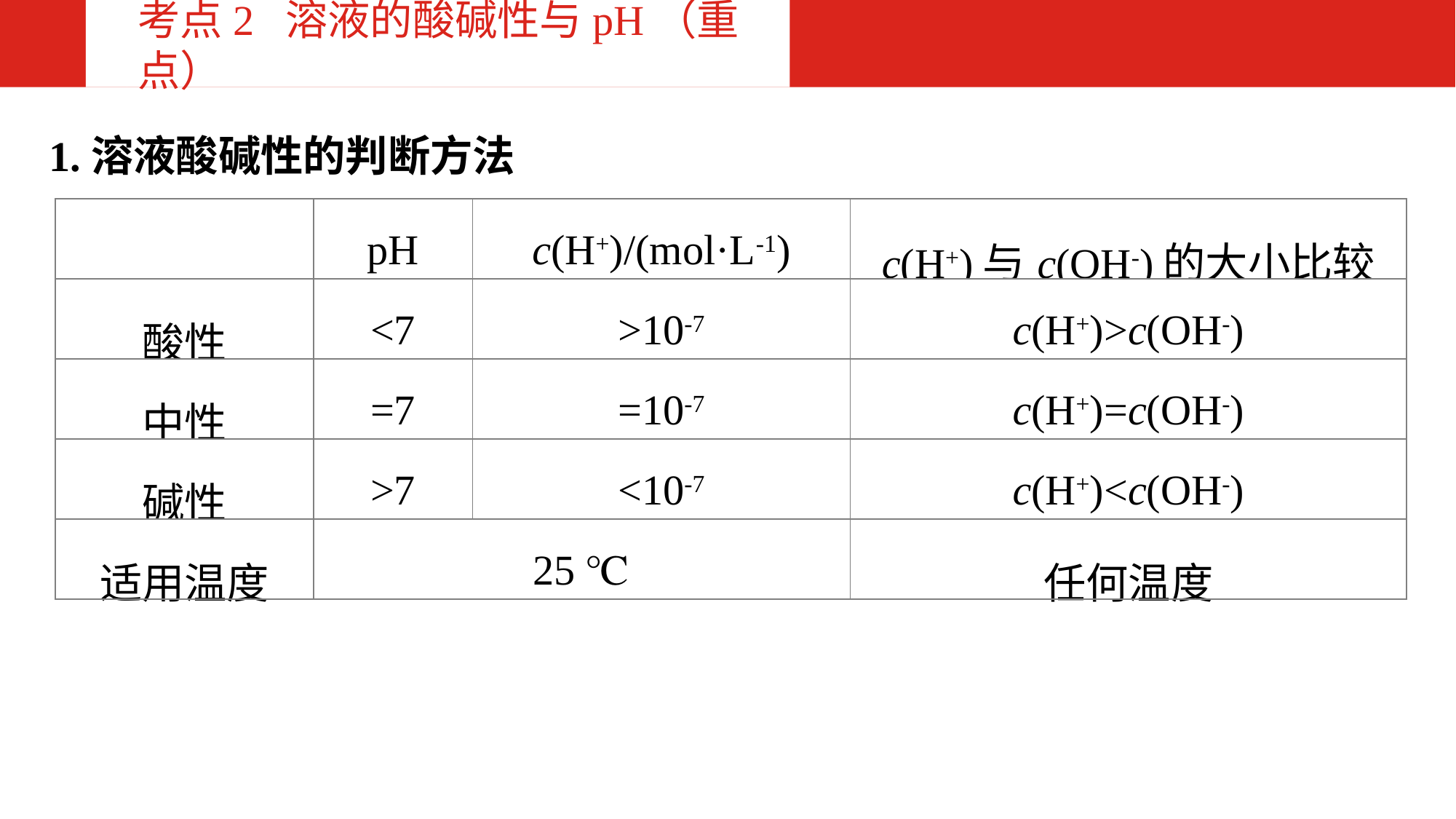

考点2  溶液的酸碱性与pH（重点）

 1.溶液酸碱性的判断方法
|  | pH | c(H+)/(mol·L-1) | c(H+)与c(OH-)的大小比较 |
| --- | --- | --- | --- |
| 酸性 | <7 | >10-7 | c(H+)>c(OH-) |
| 中性 | =7 | =10-7 | c(H+)=c(OH-) |
| 碱性 | >7 | <10-7 | c(H+)<c(OH-) |
| 适用温度 | 25 ℃ |  | 任何温度 |